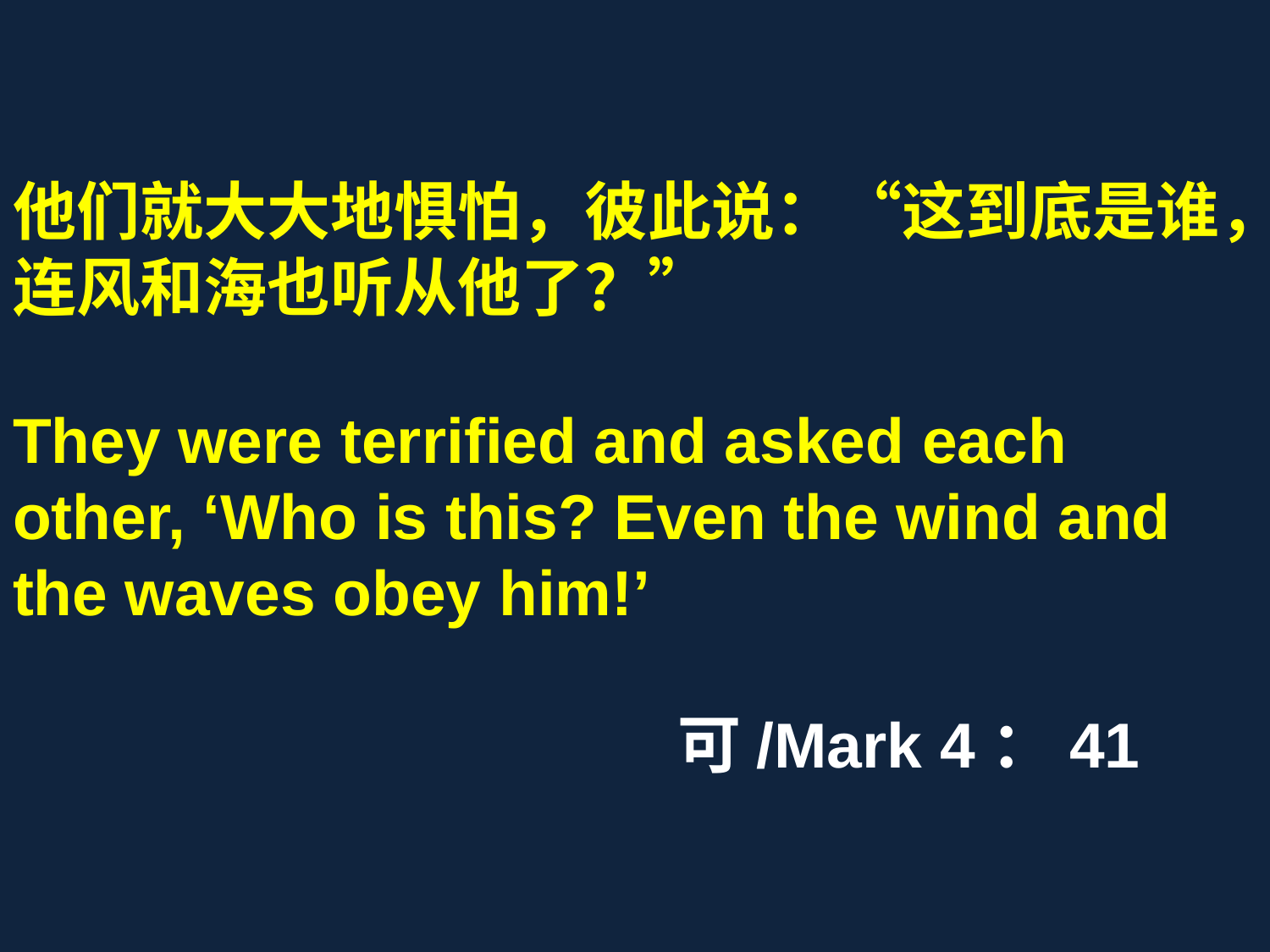

他们就大大地惧怕，彼此说：“这到底是谁，连风和海也听从他了？”
They were terrified and asked each other, ‘Who is this? Even the wind and the waves obey him!’
                                     可/Mark 4：41